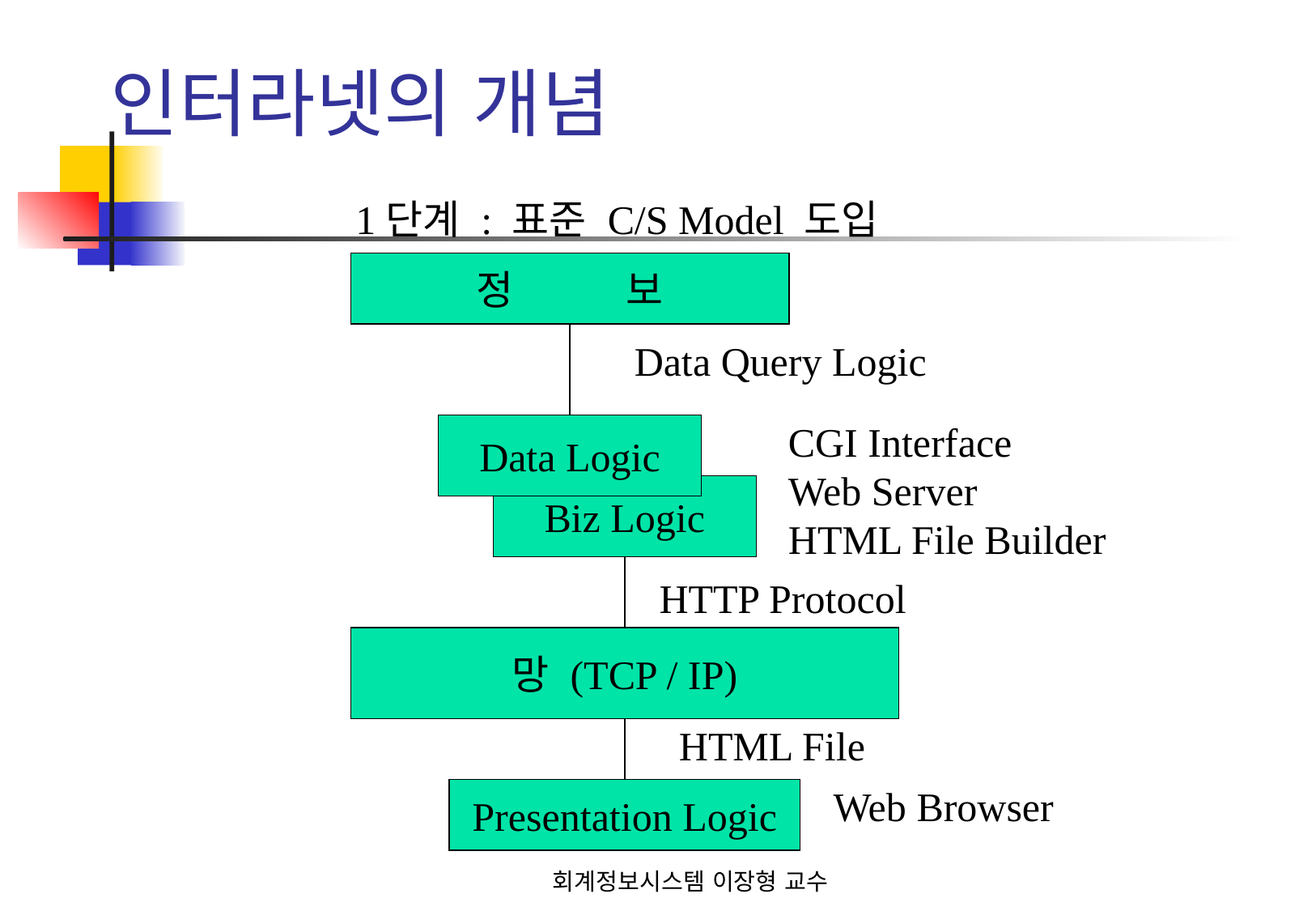

# 인터라넷의 개념
1단계 : 표준 C/S Model 도입
정          보
Data Query Logic
CGI Interface
Web Server
HTML File Builder
Data Logic
Biz Logic
HTTP Protocol
망 (TCP / IP)
HTML File
Web Browser
Presentation Logic
회계정보시스템 이장형 교수